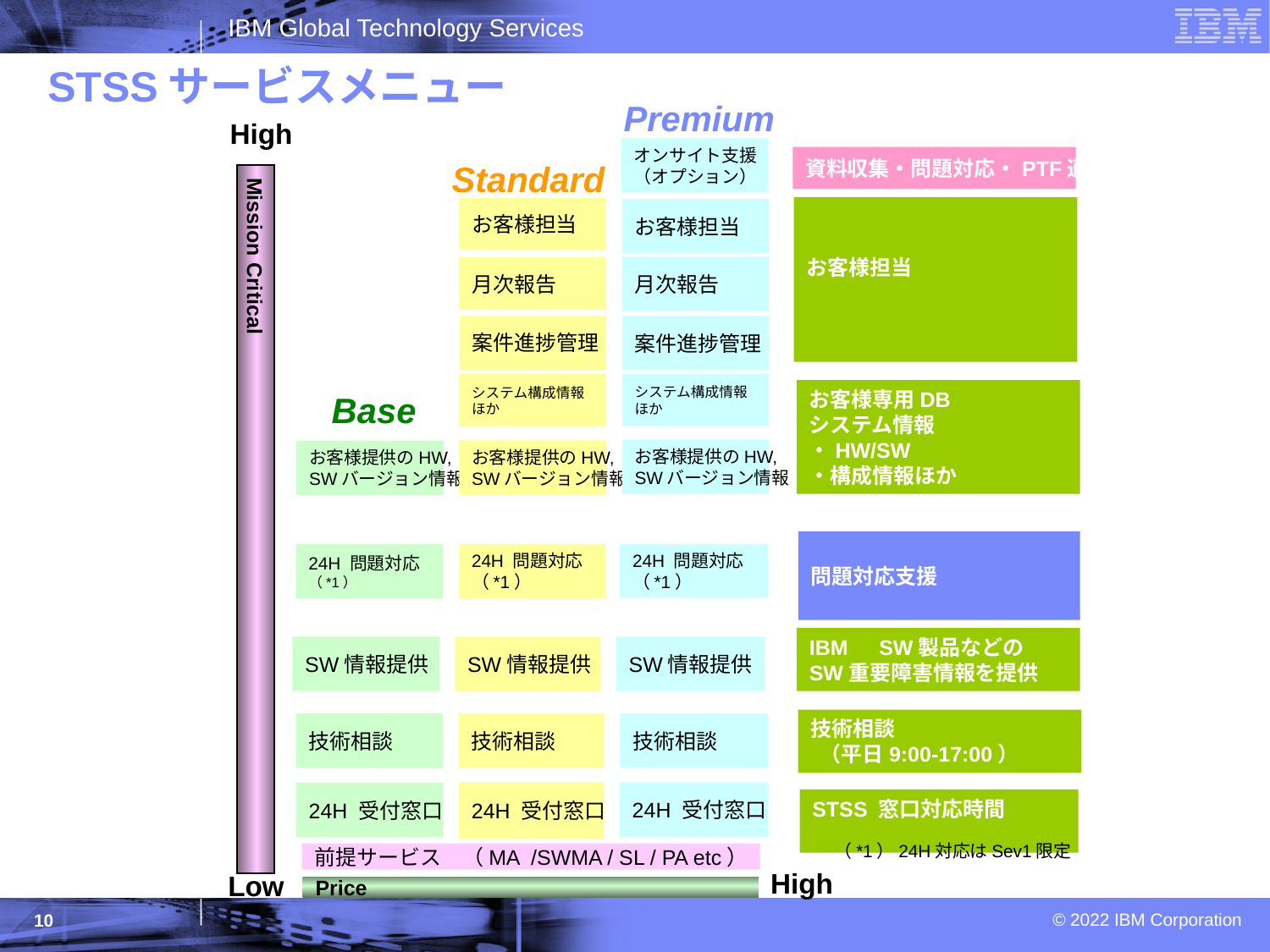

# STSSサービスメニュー
Premium
High

オンサイト支援
（オプション）
資料収集・問題対応・PTF適用
Standard
Mission Critical

お客様担当

お客様担当
お客様担当
月次報告
月次報告
案件進捗管理
案件進捗管理
システム構成情報ほか
システム構成情報ほか
お客様専用DB
システム情報
・HW/SW
・構成情報ほか
Base
お客様提供のHW,
SWバージョン情報
お客様提供のHW,
SWバージョン情報
お客様提供のHW,
SWバージョン情報

問題対応支援

24H 問題対応
（*1）
24H 問題対応
（*1）
24H 問題対応
（*1）
IBM　SW製品などの
SW重要障害情報を提供
SW情報提供
SW情報提供
SW情報提供
技術相談
 （平日9:00-17:00）
技術相談
技術相談
技術相談
24H 受付窓口
24H 受付窓口
24H 受付窓口
STSS 窓口対応時間
 （*1）24H対応はSev1限定
前提サービス　（MA  /SWMA / SL / PA etc）
High
Low
Price
10